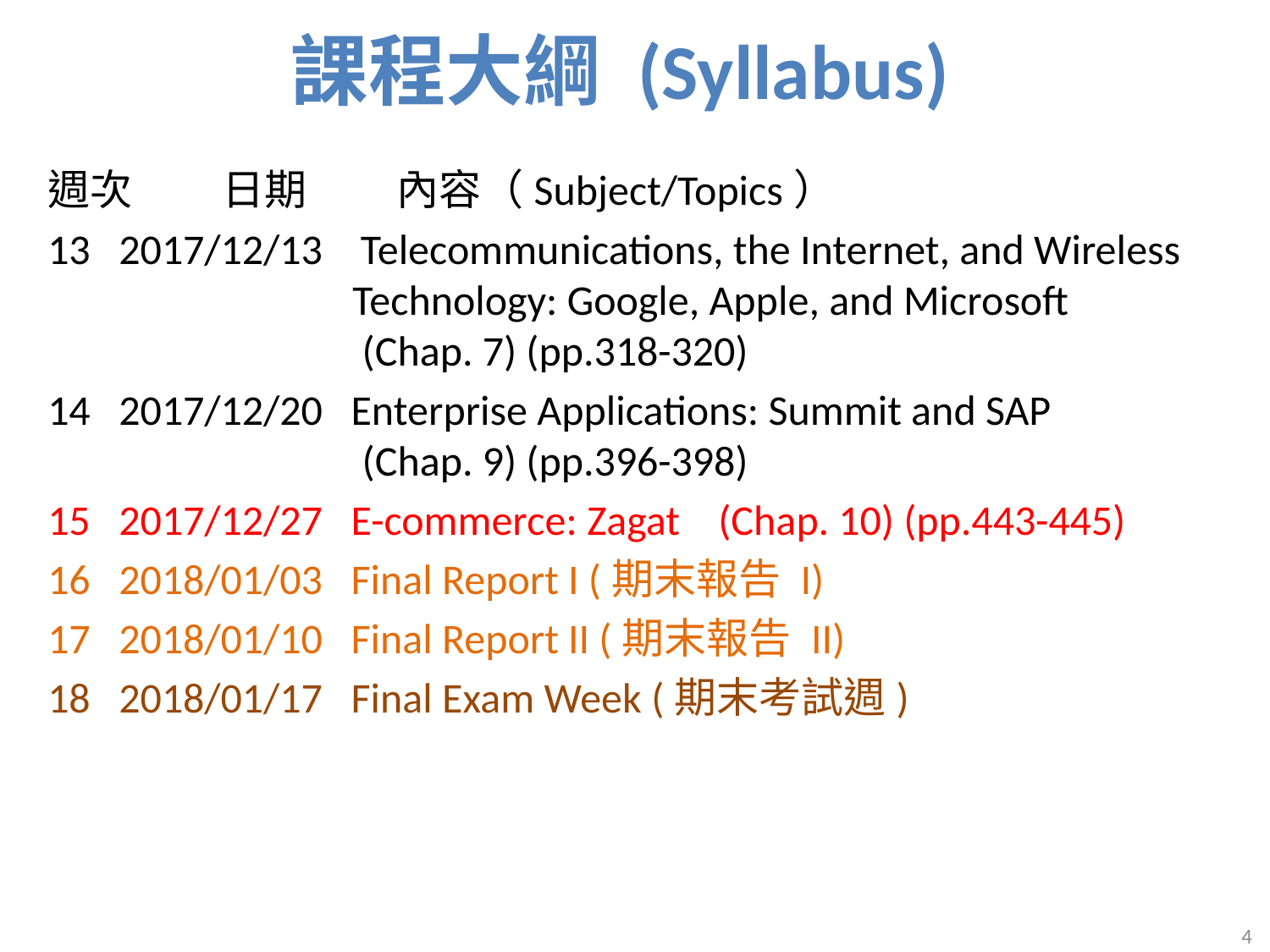

課程大綱 (Syllabus)
週次	日期	     內容（Subject/Topics）
13   2017/12/13    Telecommunications, the Internet, and Wireless
                           Technology: Google, Apple, and Microsoft
                            (Chap. 7) (pp.318-320)
14   2017/12/20   Enterprise Applications: Summit and SAP
                            (Chap. 9) (pp.396-398)
15   2017/12/27   E-commerce: Zagat    (Chap. 10) (pp.443-445)
16   2018/01/03   Final Report I (期末報告 I)
17   2018/01/10   Final Report II (期末報告 II)
18   2018/01/17   Final Exam Week (期末考試週)
4